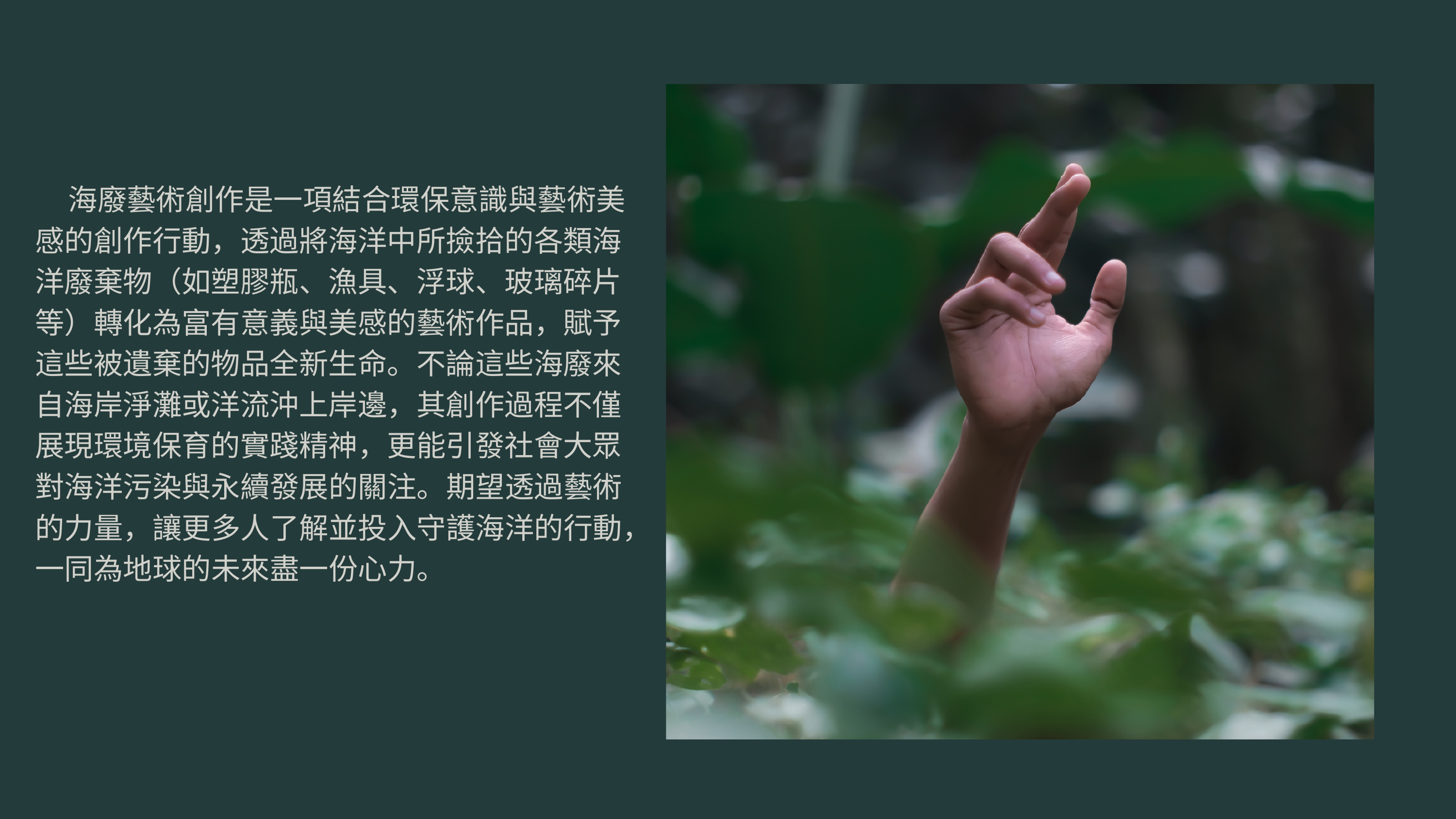

海廢藝術創作是一項結合環保意識與藝術美感的創作行動，透過將海洋中所撿拾的各類海洋廢棄物（如塑膠瓶、漁具、浮球、玻璃碎片等）轉化為富有意義與美感的藝術作品，賦予這些被遺棄的物品全新生命。不論這些海廢來自海岸淨灘或洋流沖上岸邊，其創作過程不僅展現環境保育的實踐精神，更能引發社會大眾對海洋污染與永續發展的關注。期望透過藝術的力量，讓更多人了解並投入守護海洋的行動，一同為地球的未來盡一份心力。